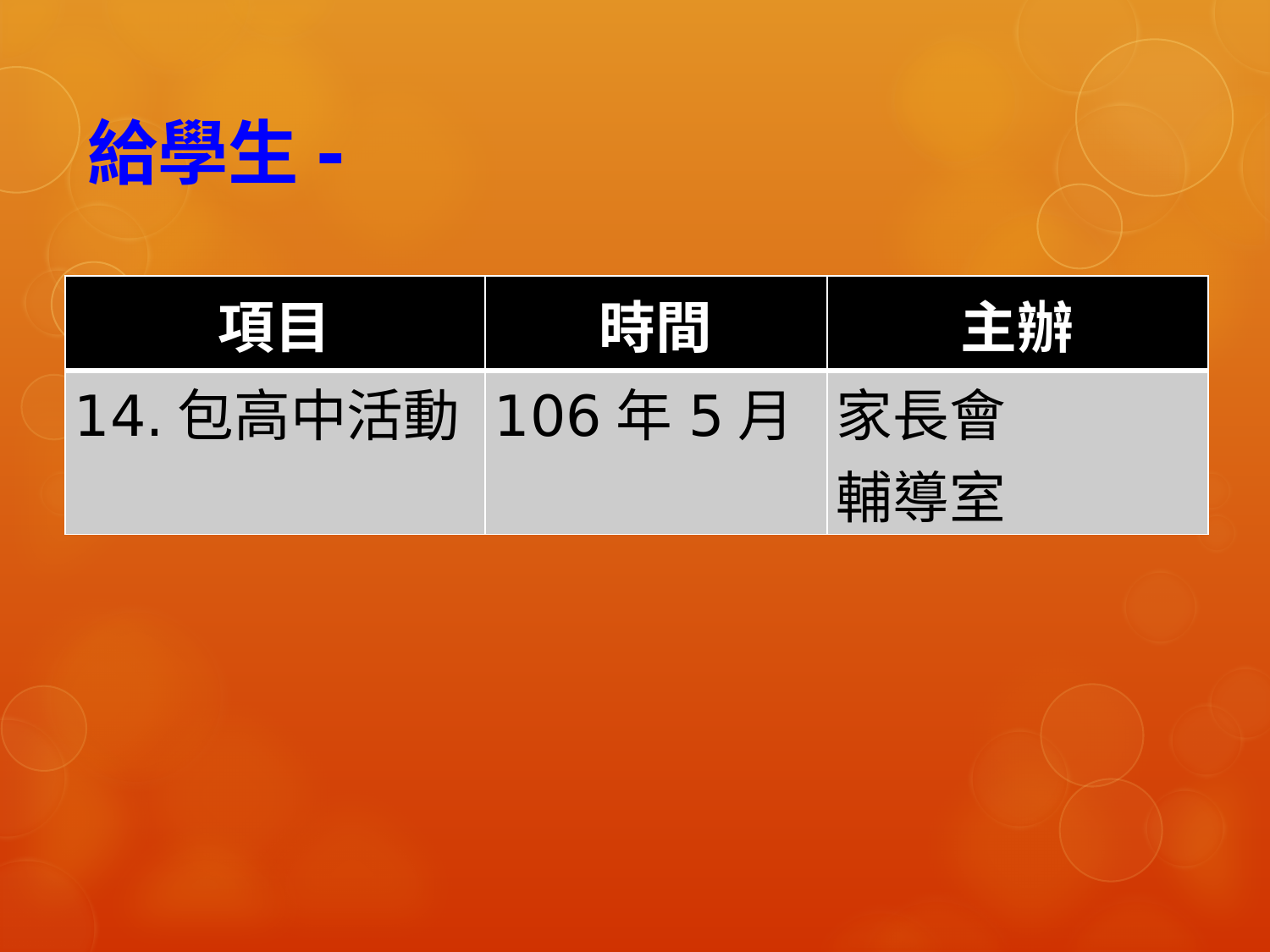

# 給學生-
| 項目 | 時間 | 主辦 |
| --- | --- | --- |
| 14.包高中活動 | 106年5月 | 家長會 輔導室 |